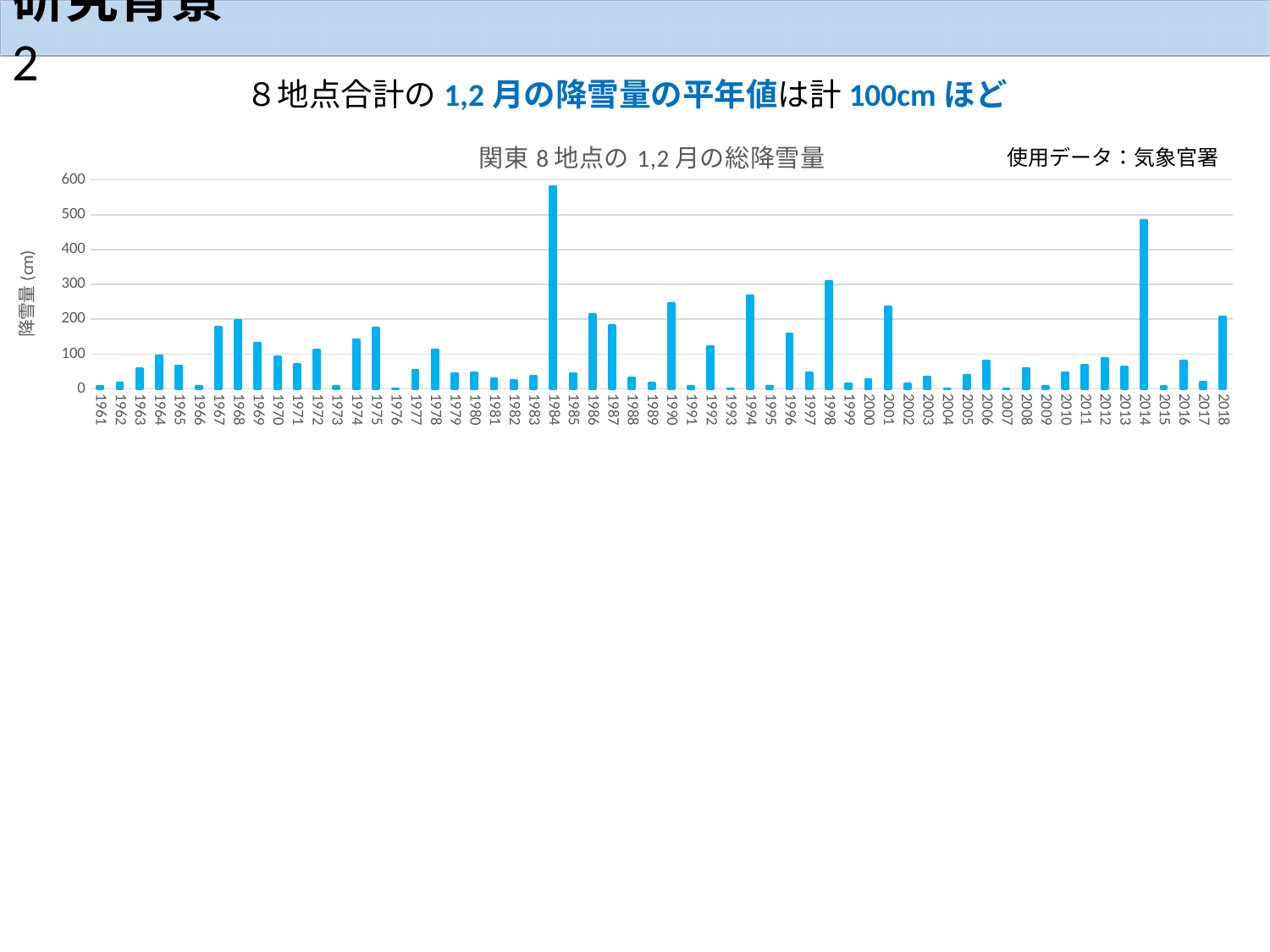

研究背景　　　　　　　　　         　　　　　　　    2
８地点合計の1,2月の降雪量の平年値は計100cmほど

### Chart: 関東8地点の1,2月の総降雪量

| Category |  |
|---|---|
| 1961 | 8.0 |
| 1962 | 18.0 |
| 1963 | 59.0 |
| 1964 | 96.0 |
| 1965 | 67.0 |
| 1966 | 9.0 |
| 1967 | 178.0 |
| 1968 | 198.0 |
| 1969 | 133.0 |
| 1970 | 93.0 |
| 1971 | 72.0 |
| 1972 | 112.0 |
| 1973 | 7.0 |
| 1974 | 142.0 |
| 1975 | 175.0 |
| 1976 | 2.0 |
| 1977 | 53.0 |
| 1978 | 113.0 |
| 1979 | 45.0 |
| 1980 | 48.0 |
| 1981 | 31.0 |
| 1982 | 25.0 |
| 1983 | 37.0 |
| 1984 | 582.0 |
| 1985 | 44.0 |
| 1986 | 214.0 |
| 1987 | 182.0 |
| 1988 | 32.0 |
| 1989 | 17.0 |
| 1990 | 245.0 |
| 1991 | 9.0 |
| 1992 | 123.0 |
| 1993 | 2.0 |
| 1994 | 269.0 |
| 1995 | 7.0 |
| 1996 | 159.0 |
| 1997 | 46.0 |
| 1998 | 310.0 |
| 1999 | 16.0 |
| 2000 | 28.0 |
| 2001 | 236.0 |
| 2002 | 15.0 |
| 2003 | 35.0 |
| 2004 | 0.0 |
| 2005 | 40.0 |
| 2006 | 82.0 |
| 2007 | 0.0 |
| 2008 | 60.0 |
| 2009 | 7.0 |
| 2010 | 46.0 |
| 2011 | 68.0 |
| 2012 | 89.0 |
| 2013 | 64.0 |
| 2014 | 485.0 |
| 2015 | 8.0 |
| 2016 | 80.0 |
| 2017 | 20.0 |
| 2018 | 208.0 |
使用データ：気象官署